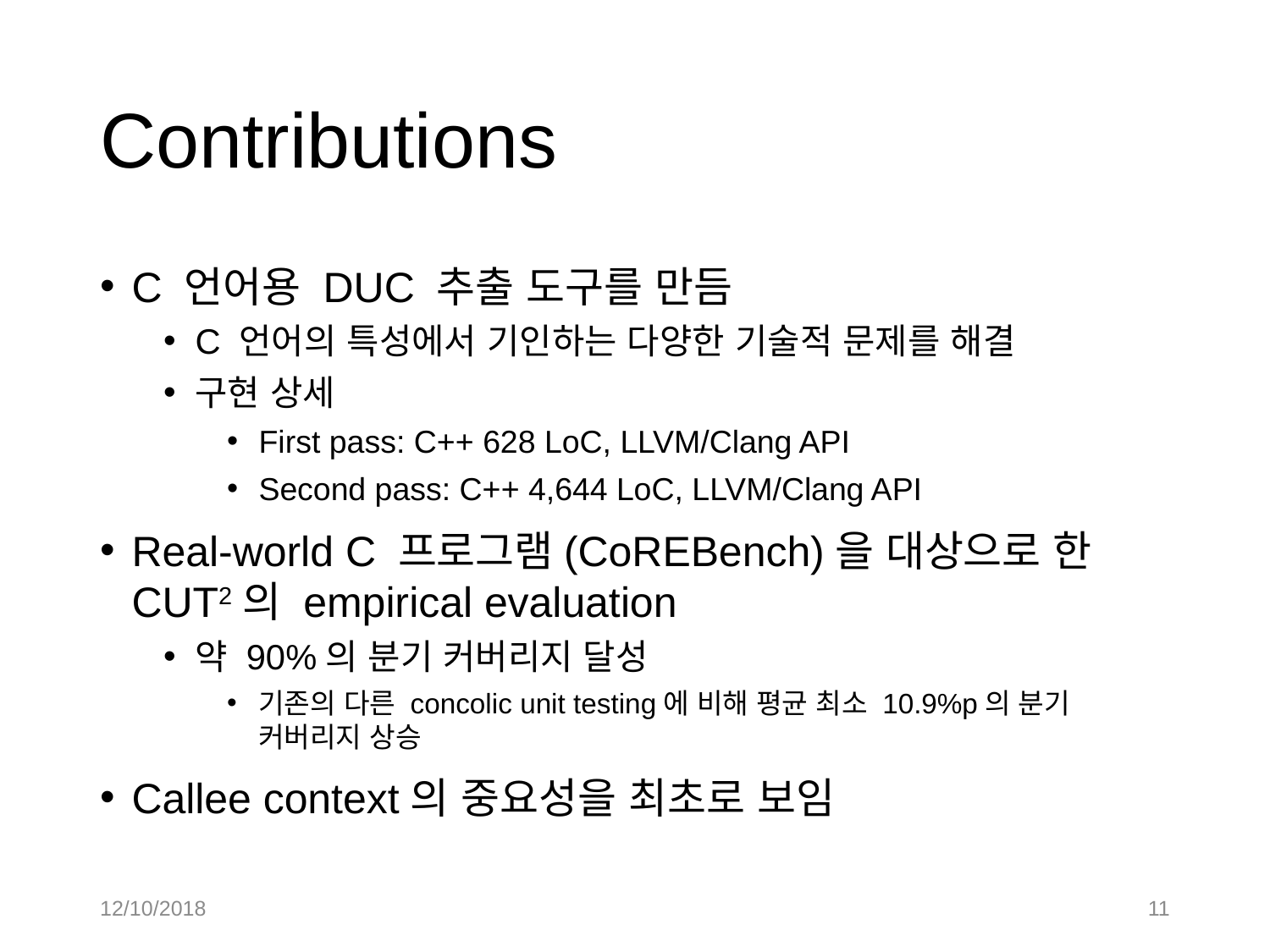

# Contributions
C 언어용 DUC 추출 도구를 만듬
C 언어의 특성에서 기인하는 다양한 기술적 문제를 해결
구현 상세
First pass: C++ 628 LoC, LLVM/Clang API
Second pass: C++ 4,644 LoC, LLVM/Clang API
Real-world C 프로그램(CoREBench)을 대상으로 한 CUT2의 empirical evaluation
약 90%의 분기 커버리지 달성
기존의 다른 concolic unit testing에 비해 평균 최소 10.9%p의 분기 커버리지 상승
Callee context의 중요성을 최초로 보임
12/10/2018
11